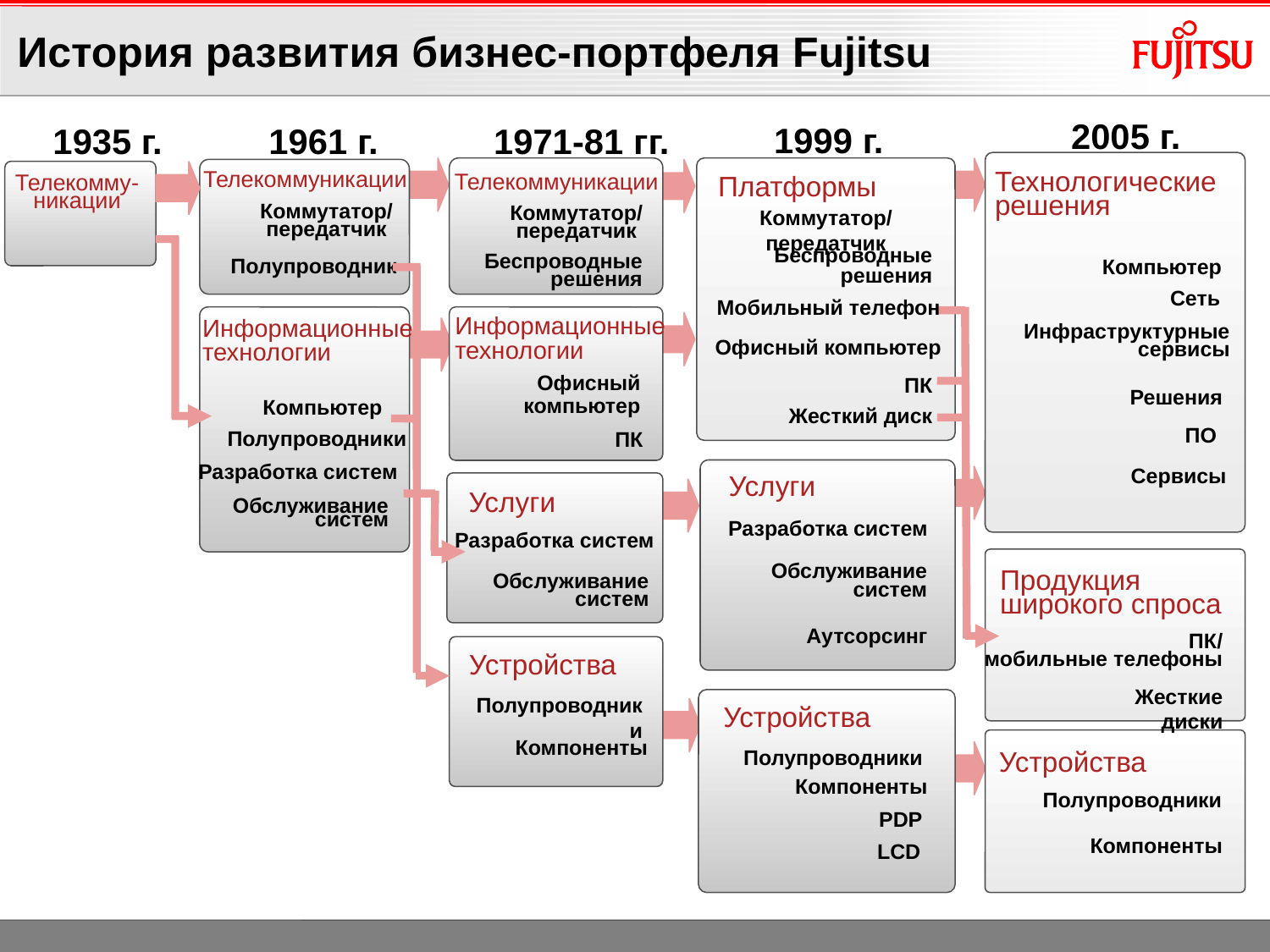

История развития бизнес-портфеля Fujitsu
2005 г.
1999 г.
1935 г.
1961 г.
1971-81 гг.

Технологические
решения

 Телекоммуникации

Платформы
Телекоммуникации
Телекомму-
никации
Коммутатор/
передатчик
Коммутатор/
передатчик
Коммутатор/передатчик

Беспроводные решения
Беспроводные
решения
Полупроводник
Компьютер

Сеть
Мобильный телефон
Информационные
технологии
Информационные
технологии

Инфраструктурные
сервисы

情報

Офисный компьютер
Офисный компьютер
ПК
Решения

Компьютер
Жесткий диск

ПО

Полупроводники
ПК
Разработка систем
Сервисы

Услуги

Услуги

Обслуживание
систем

Разработка систем
Разработка систем

Обслуживание
систем

Продукция
широкого спроса
Обслуживание
систем
Аутсорсинг
ПК/
мобильные телефоны

Устройства

Жесткие диски
Полупроводники

Устройства

Компоненты

Полупроводники
Устройства

Компоненты
Полупроводники
PDP
Компоненты
LCD